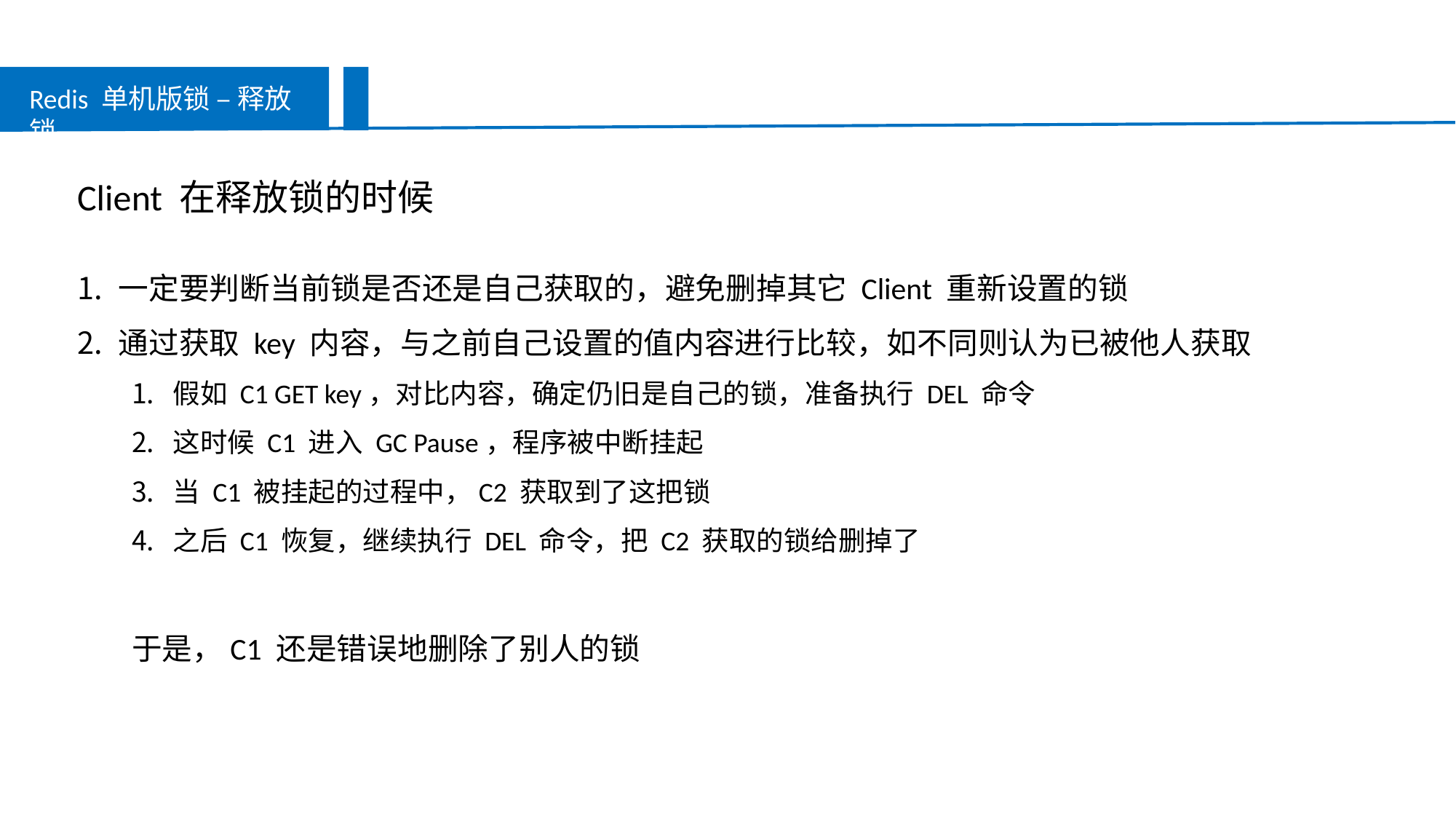

Redis 单机版锁 – 释放锁
Client 在释放锁的时候

一定要判断当前锁是否还是自己获取的，避免删掉其它 Client 重新设置的锁
通过获取 key 内容，与之前自己设置的值内容进行比较，如不同则认为已被他人获取
假如 C1 GET key，对比内容，确定仍旧是自己的锁，准备执行 DEL 命令
这时候 C1 进入 GC Pause，程序被中断挂起
当 C1 被挂起的过程中，C2 获取到了这把锁
之后 C1 恢复，继续执行 DEL 命令，把 C2 获取的锁给删掉了

于是，C1 还是错误地删除了别人的锁